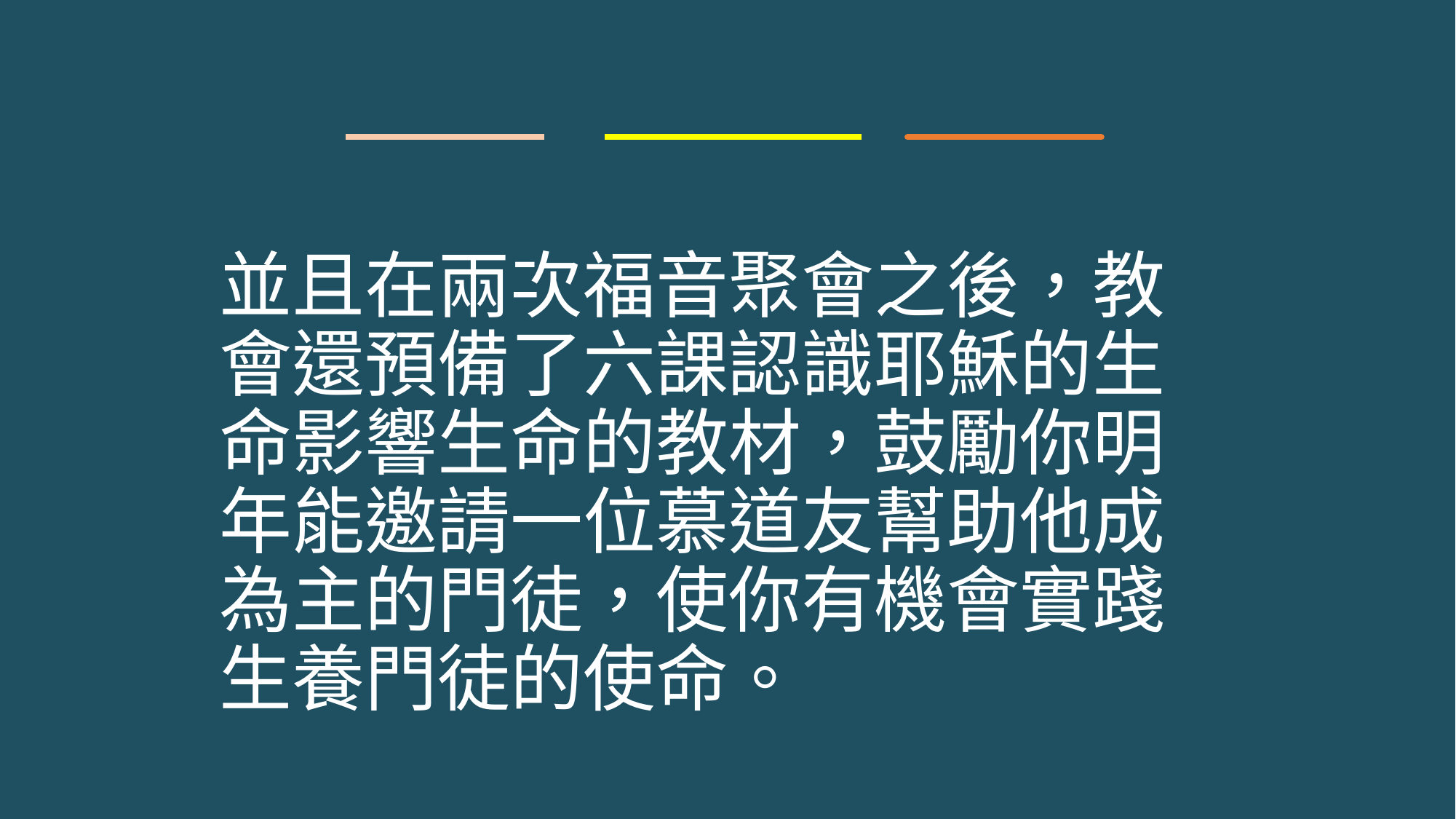

並且在兩次福音聚會之後，教會還預備了六課認識耶穌的生命影響生命的教材，鼓勵你明年能邀請一位慕道友幫助他成為主的門徒，使你有機會實踐生養門徒的使命。